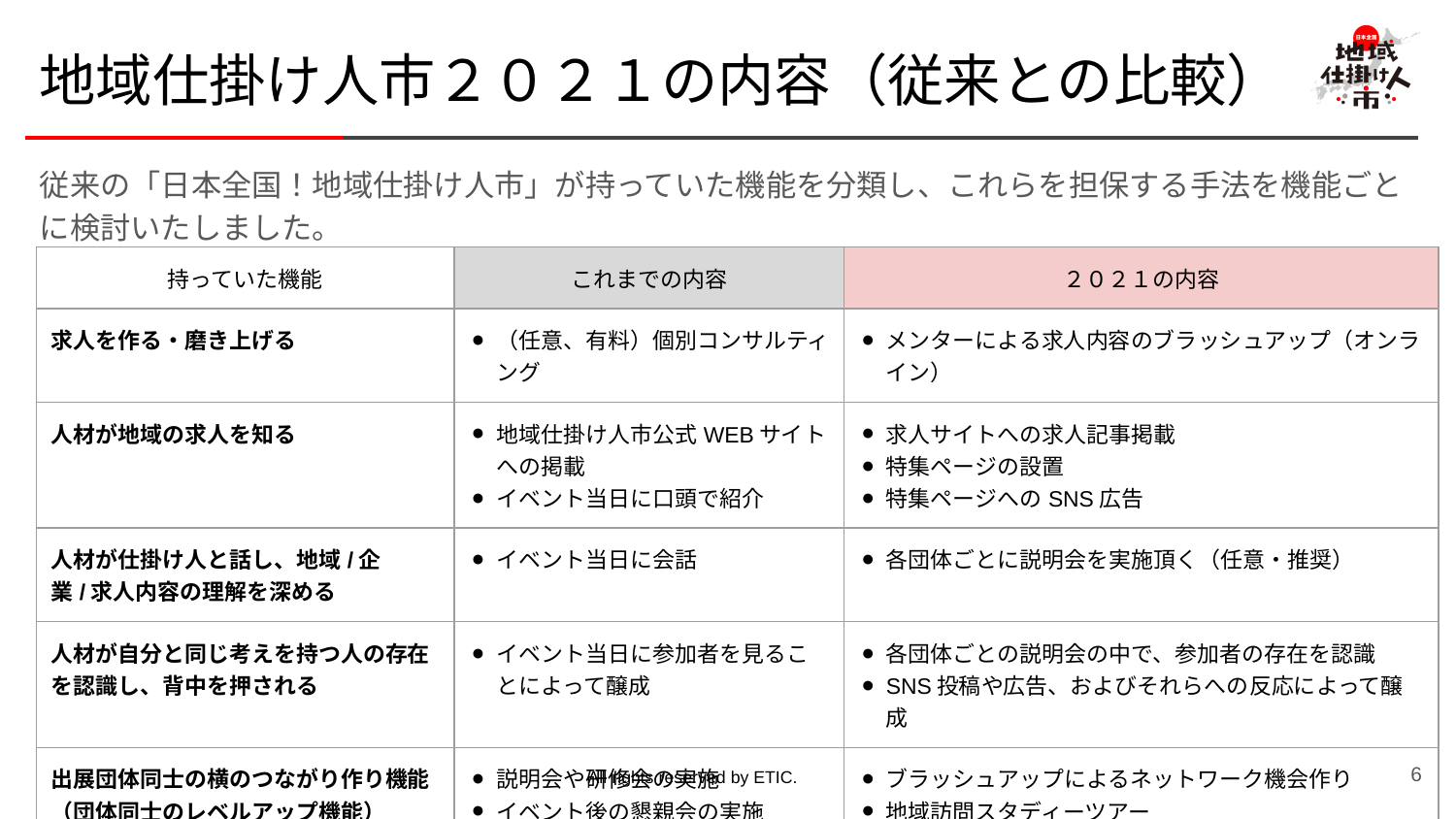

# 地域仕掛け人市２０２１の内容（従来との比較）
従来の「日本全国！地域仕掛け人市」が持っていた機能を分類し、これらを担保する手法を機能ごとに検討いたしました。
| 持っていた機能 | これまでの内容 | ２０２１の内容 |
| --- | --- | --- |
| 求人を作る・磨き上げる | （任意、有料）個別コンサルティング | メンターによる求人内容のブラッシュアップ（オンライン） |
| 人材が地域の求人を知る | 地域仕掛け人市公式WEBサイトへの掲載 イベント当日に口頭で紹介 | 求人サイトへの求人記事掲載 特集ページの設置 特集ページへのSNS広告 |
| 人材が仕掛け人と話し、地域/企業/求人内容の理解を深める | イベント当日に会話 | 各団体ごとに説明会を実施頂く（任意・推奨） |
| 人材が自分と同じ考えを持つ人の存在を認識し、背中を押される | イベント当日に参加者を見ることによって醸成 | 各団体ごとの説明会の中で、参加者の存在を認識 SNS投稿や広告、およびそれらへの反応によって醸成 |
| 出展団体同士の横のつながり作り機能（団体同士のレベルアップ機能） | 説明会や研修会の実施 イベント後の懇親会の実施 Slackでの繋がり | ブラッシュアップによるネットワーク機会作り 地域訪問スタディーツアー Slackでの繋がりを継続 |
6